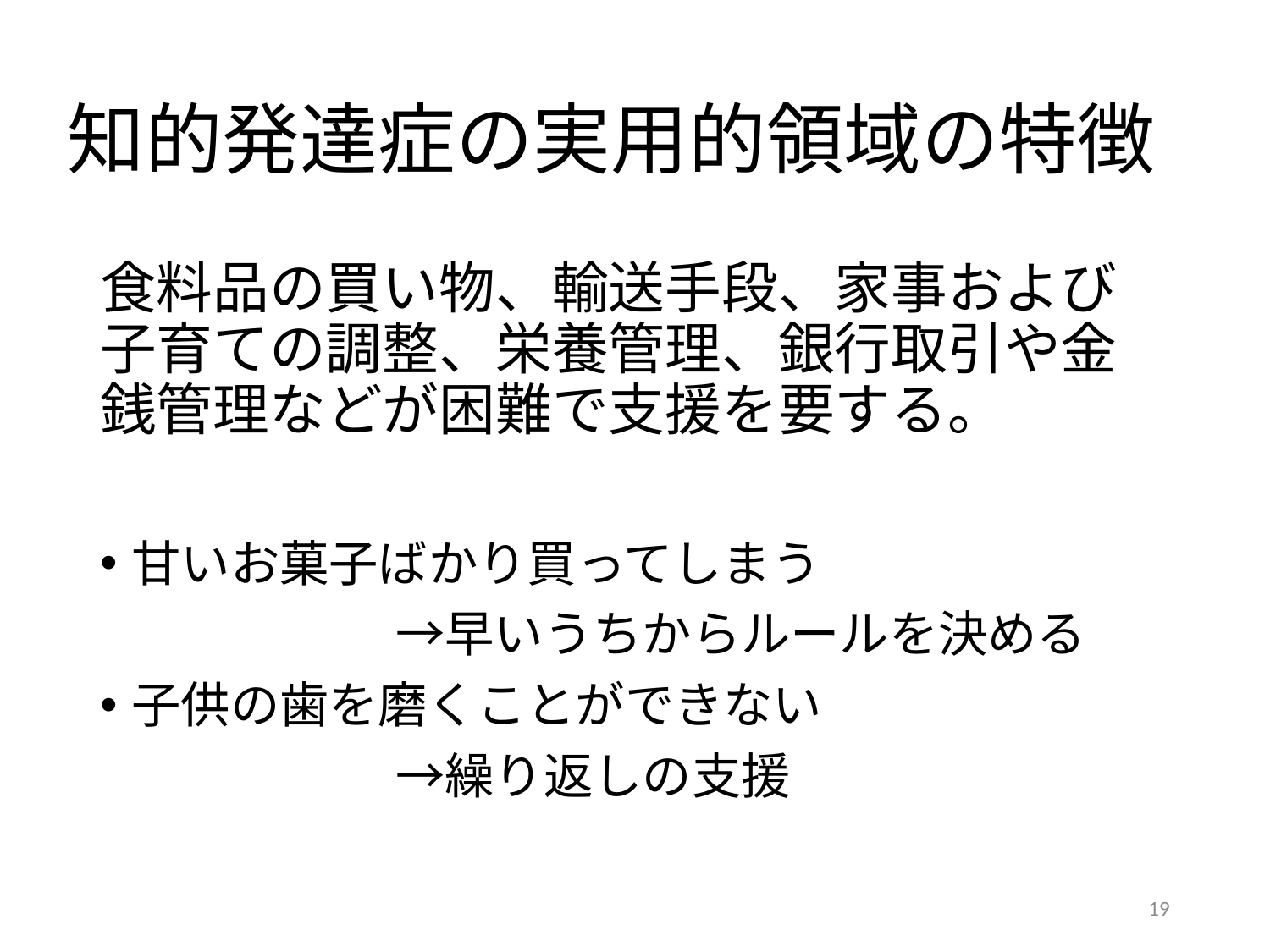

# 知的発達症の実用的領域の特徴
食料品の買い物、輸送手段、家事および子育ての調整、栄養管理、銀行取引や金銭管理などが困難で支援を要する。

甘いお菓子ばかり買ってしまう
　　　　　　→早いうちからルールを決める
子供の歯を磨くことができない
　　　　　　→繰り返しの支援
19